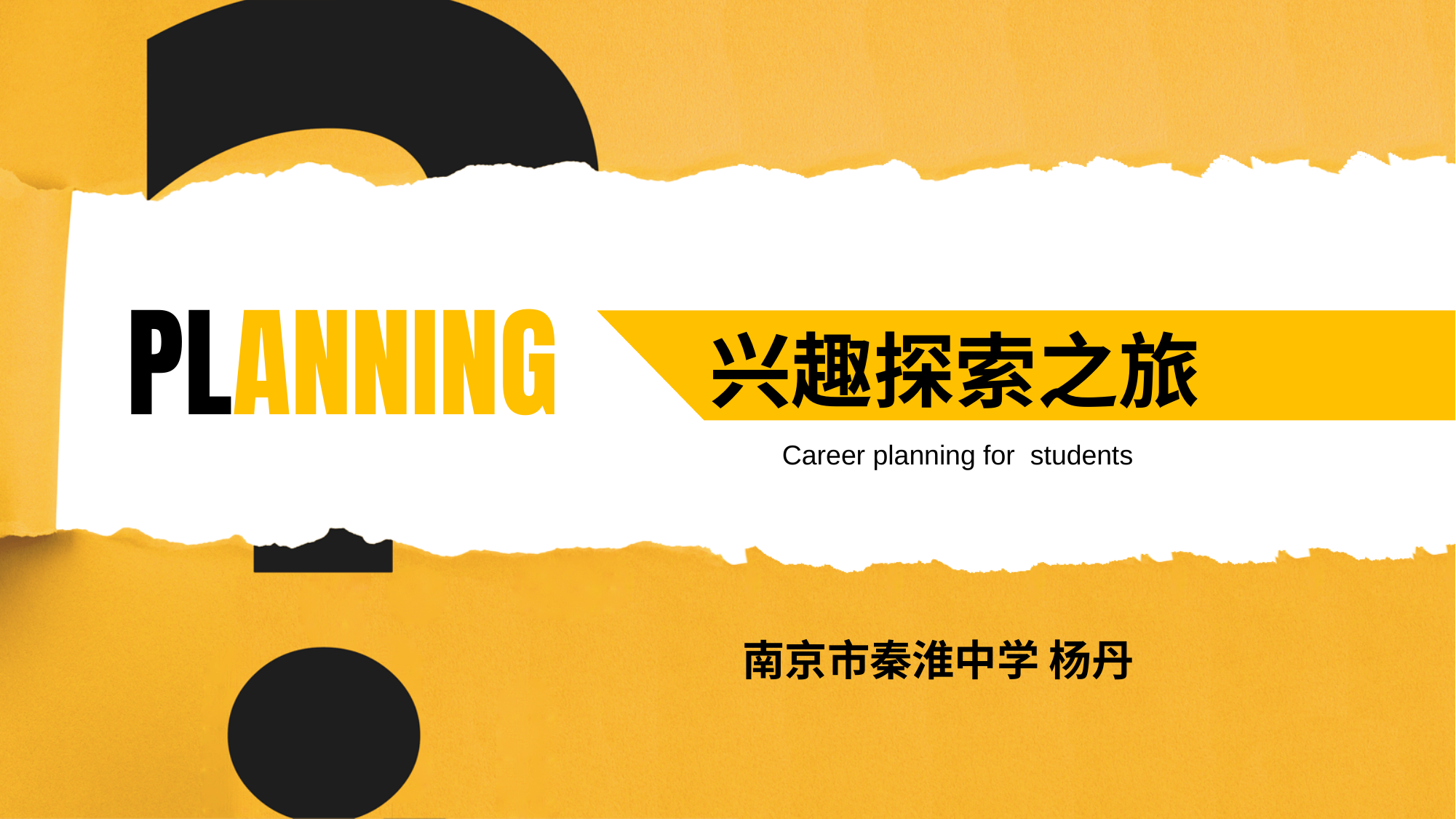

PLANNING

兴趣探索之旅
Career planning for  students
南京市秦淮中学 杨丹